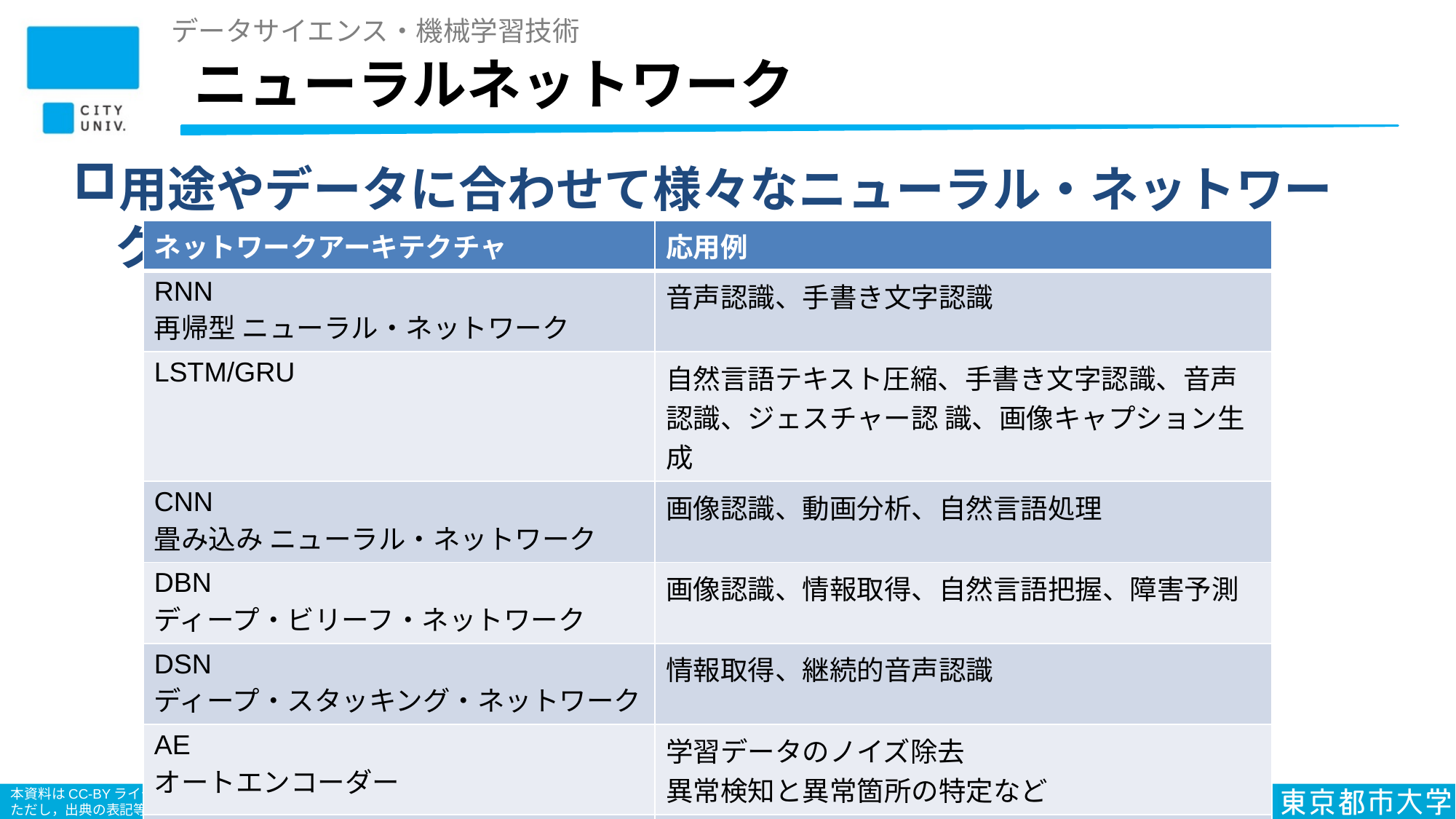

データサイエンス・機械学習技術
# ニューラルネットワーク
用途やデータに合わせて様々なニューラル・ネットワークがある
| ネットワークアーキテクチャ | 応用例 |
| --- | --- |
| RNN 再帰型 ニューラル・ネットワーク | 音声認識、手書き文字認識 |
| LSTM/GRU | 自然言語テキスト圧縮、手書き文字認識、音声認識、ジェスチャー認 識、画像キャプション生成 |
| CNN 畳み込み ニューラル・ネットワーク | 画像認識、動画分析、自然言語処理 |
| DBN ディープ・ビリーフ・ネットワーク | 画像認識、情報取得、自然言語把握、障害予測 |
| DSN ディープ・スタッキング・ネットワーク | 情報取得、継続的音声認識 |
| AE オートエンコーダー | 学習データのノイズ除去 異常検知と異常箇所の特定など |
| … | … |